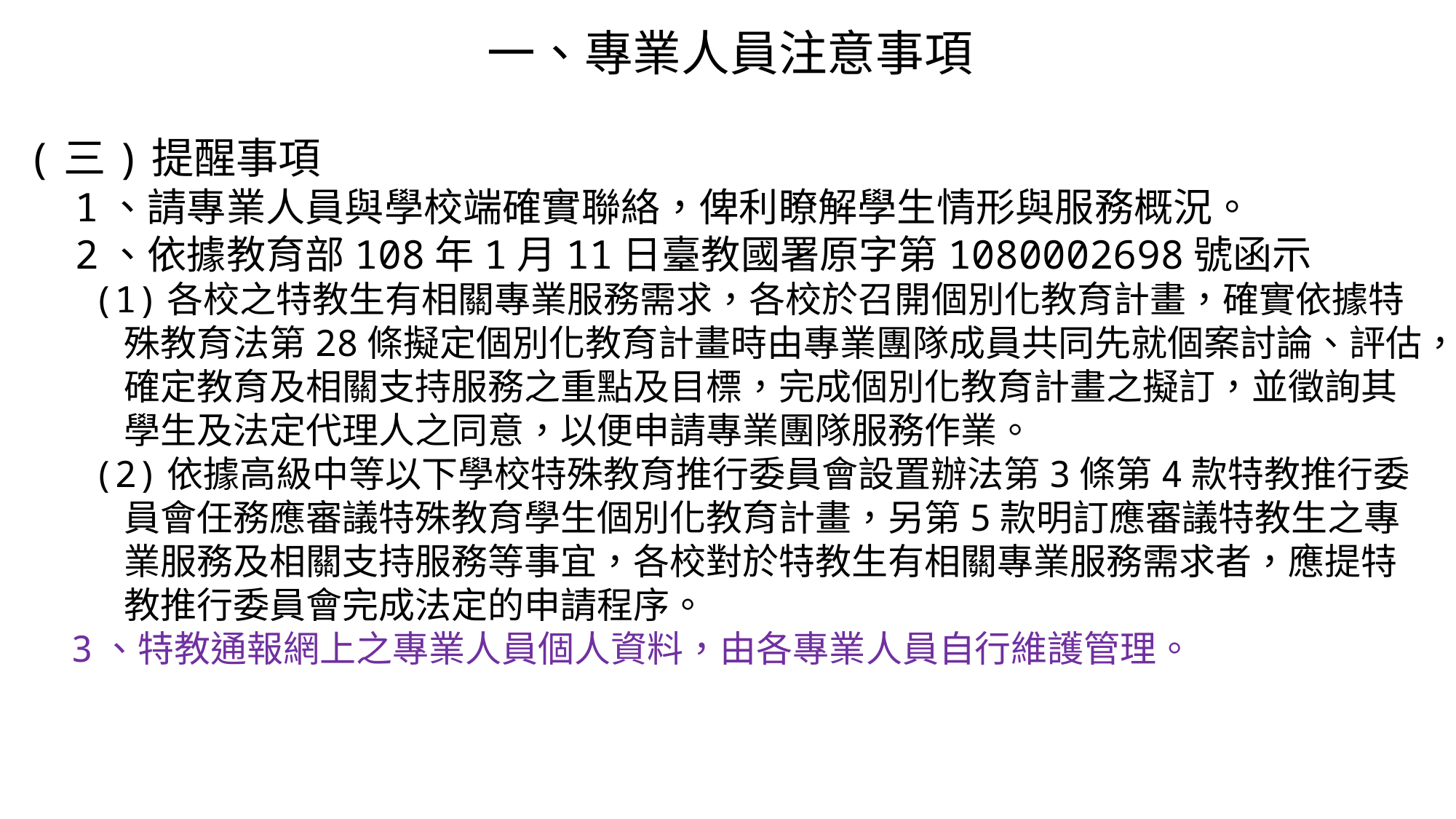

# 一、專業人員注意事項
(三)提醒事項
  1、請專業人員與學校端確實聯絡，俾利瞭解學生情形與服務概況。
  2、依據教育部108年1月11日臺教國署原字第1080002698號函示
  (1)各校之特教生有相關專業服務需求，各校於召開個別化教育計畫，確實依據特殊教育法第28條擬定個別化教育計畫時由專業團隊成員共同先就個案討論、評估，確定教育及相關支持服務之重點及目標，完成個別化教育計畫之擬訂，並徵詢其學生及法定代理人之同意，以便申請專業團隊服務作業。
  (2)依據高級中等以下學校特殊教育推行委員會設置辦法第3條第4款特教推行委員會任務應審議特殊教育學生個別化教育計畫，另第5款明訂應審議特教生之專業服務及相關支持服務等事宜，各校對於特教生有相關專業服務需求者，應提特教推行委員會完成法定的申請程序。
 3、特教通報網上之專業人員個人資料，由各專業人員自行維護管理。